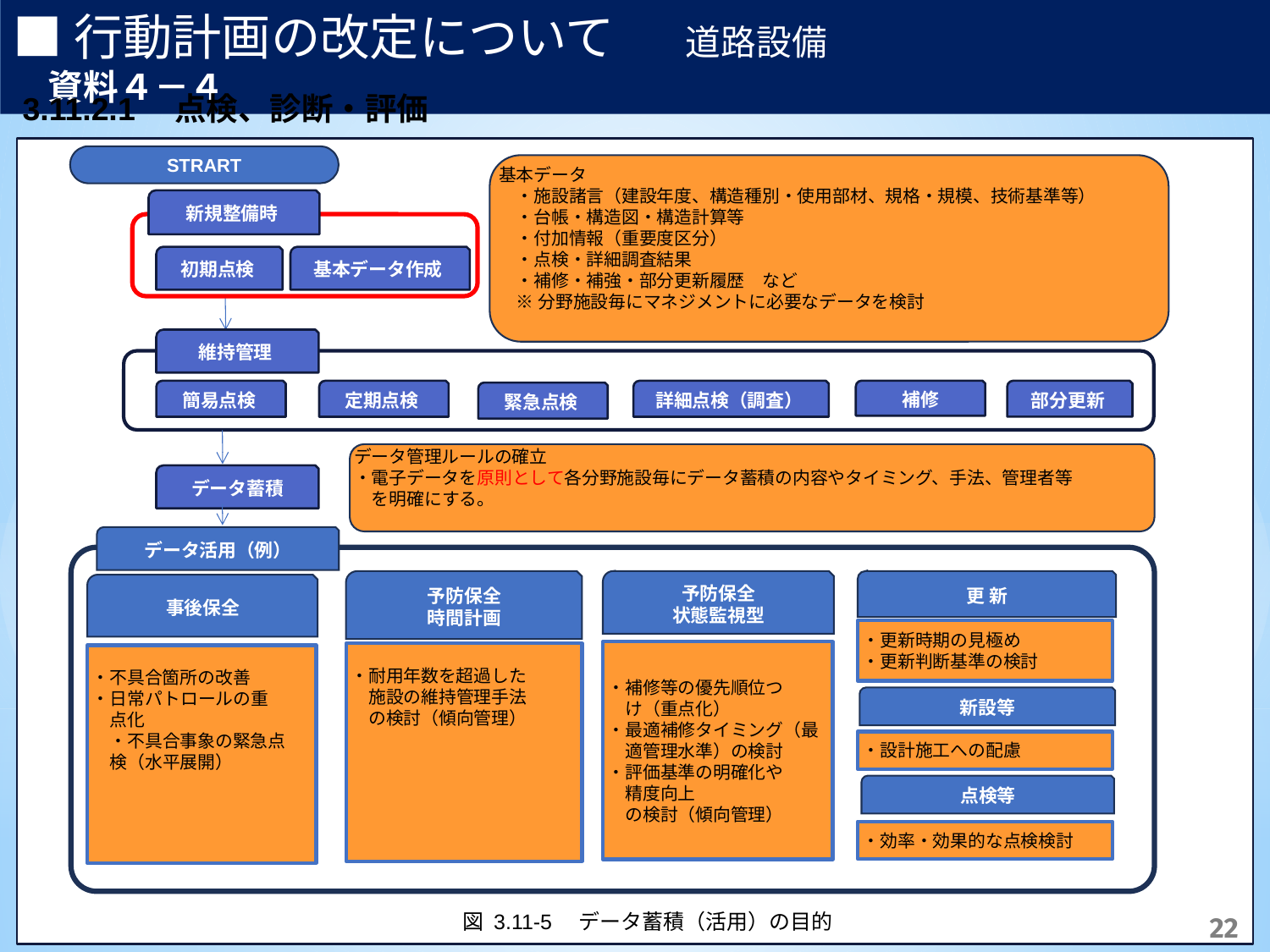

■行動計画の改定について　　道路設備　　　　　　　　　　　　　資料４－４
3.11.2.1　点検、診断・評価

STRART
基本データ
・施設諸言（建設年度、構造種別・使用部材、規格・規模、技術基準等）
・台帳・構造図・構造計算等
・付加情報（重要度区分）
・点検・詳細調査結果
・補修・補強・部分更新履歴　など
※分野施設毎にマネジメントに必要なデータを検討

新規整備時

初期点検
基本データ作成
維持管理

簡易点検
定期点検
詳細点検（調査）
補修
部分更新
緊急点検
データ管理ルールの確立
・電子データを原則として各分野施設毎にデータ蓄積の内容やタイミング、手法、管理者等
を明確にする。

データ蓄積
データ活用（例）

予防保全
時間計画
予防保全
状態監視型
更 新
事後保全
・更新時期の見極め
・更新判断基準の検討
・補修等の優先順位つ
け（重点化）
・最適補修タイミング（最適管理水準）の検討
・評価基準の明確化や
精度向上
の検討（傾向管理）

・耐用年数を超過した
施設の維持管理手法
の検討（傾向管理）

・不具合箇所の改善
・日常パトロールの重
点化
・不具合事象の緊急点
検（水平展開）
新設等
・設計施工への配慮
点検等
・効率・効果的な点検検討
22
図 3.11‑5　データ蓄積（活用）の目的